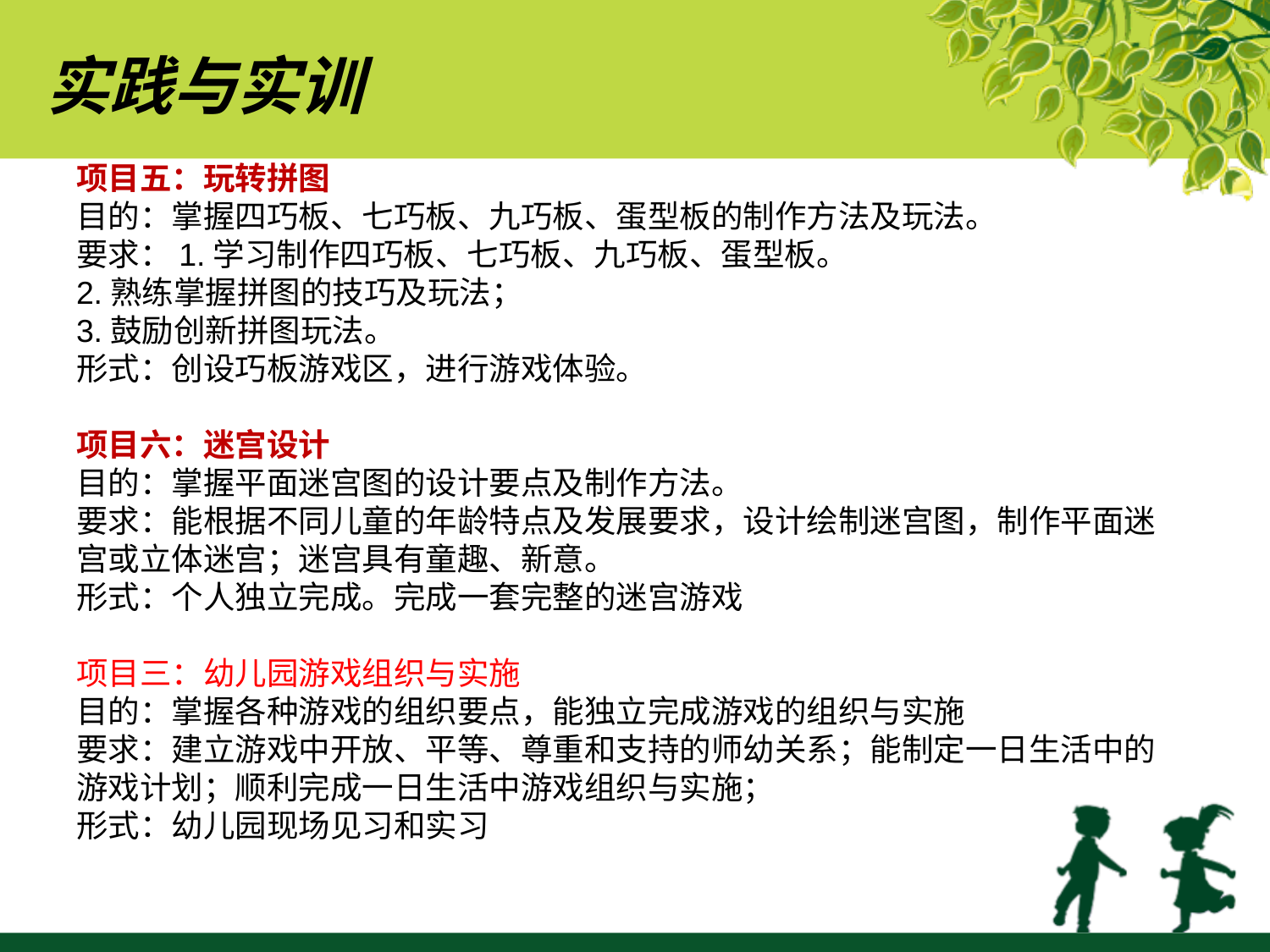

实践与实训
项目五：玩转拼图
目的：掌握四巧板、七巧板、九巧板、蛋型板的制作方法及玩法。
要求：1.学习制作四巧板、七巧板、九巧板、蛋型板。
2.熟练掌握拼图的技巧及玩法；
3.鼓励创新拼图玩法。
形式：创设巧板游戏区，进行游戏体验。

项目六：迷宫设计
目的：掌握平面迷宫图的设计要点及制作方法。
要求：能根据不同儿童的年龄特点及发展要求，设计绘制迷宫图，制作平面迷宫或立体迷宫；迷宫具有童趣、新意。
形式：个人独立完成。完成一套完整的迷宫游戏

项目三：幼儿园游戏组织与实施
目的：掌握各种游戏的组织要点，能独立完成游戏的组织与实施
要求：建立游戏中开放、平等、尊重和支持的师幼关系；能制定一日生活中的游戏计划；顺利完成一日生活中游戏组织与实施；
形式：幼儿园现场见习和实习